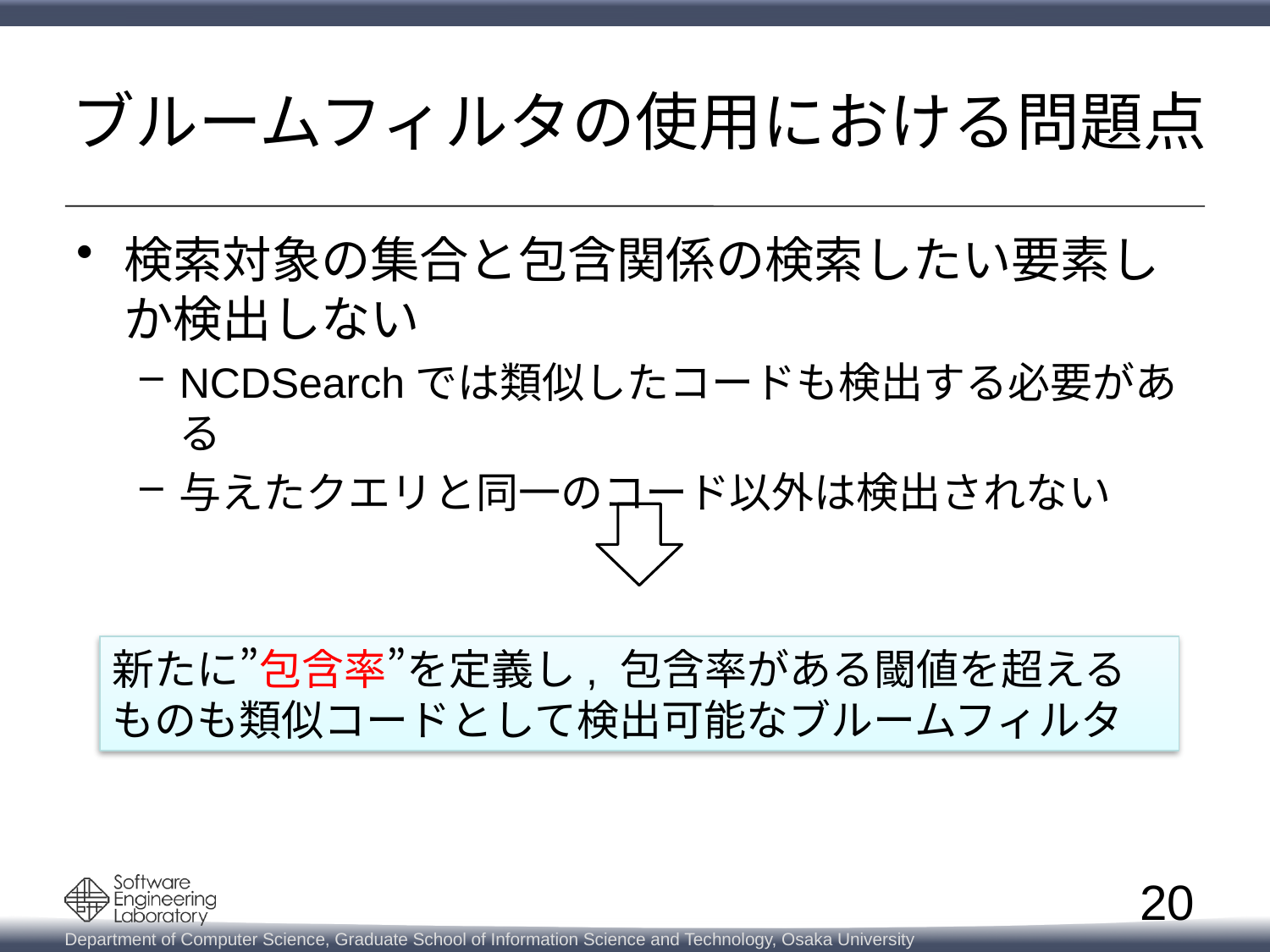

# ブルームフィルタの使用における問題点
検索対象の集合と包含関係の検索したい要素しか検出しない
NCDSearchでは類似したコードも検出する必要がある
与えたクエリと同一のコード以外は検出されない

新たに”包含率”を定義し, 包含率がある閾値を超えるものも類似コードとして検出可能なブルームフィルタ
20